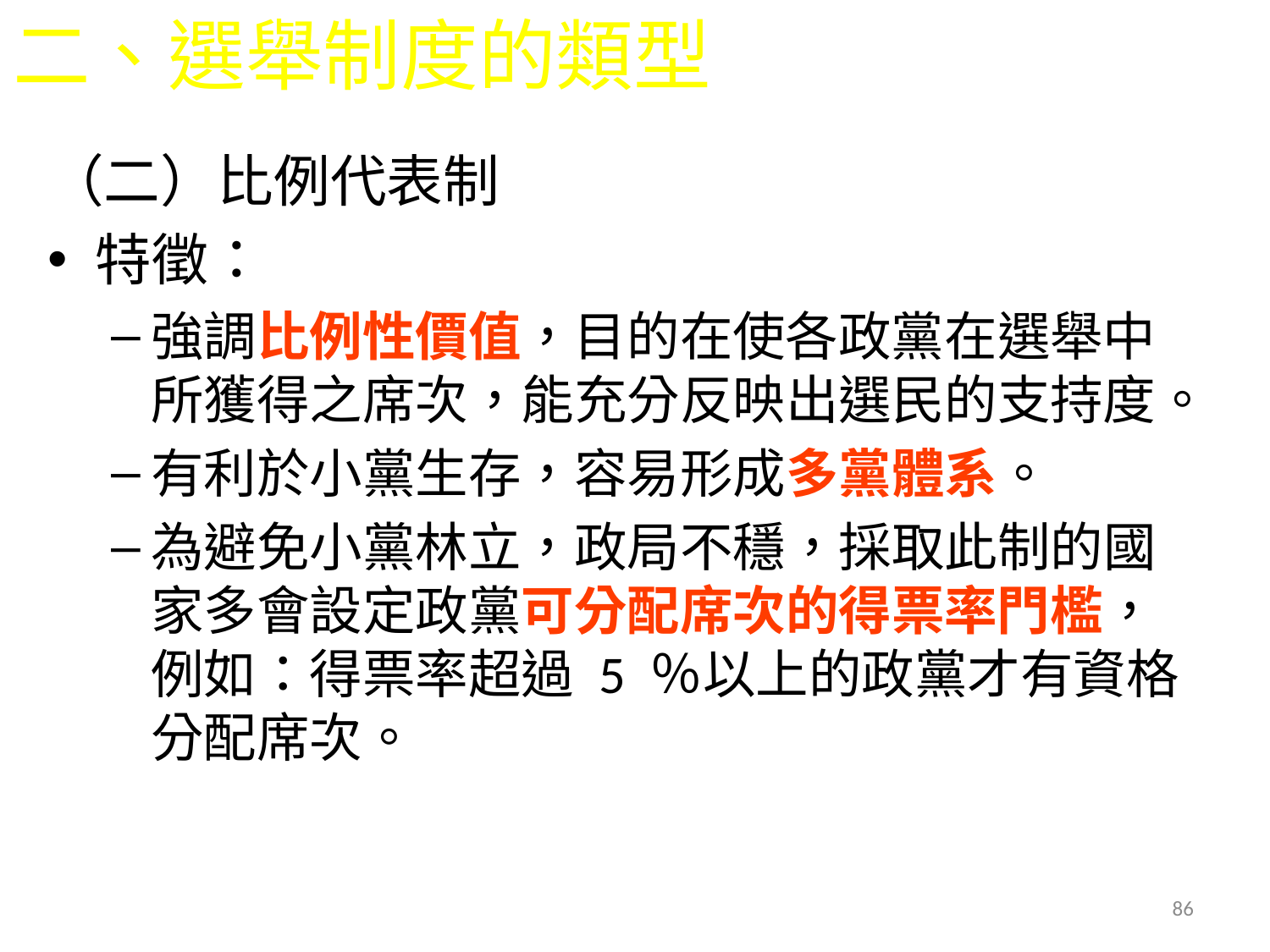

# 二、選舉制度的類型
（二）比例代表制
特徵：
強調比例性價值，目的在使各政黨在選舉中所獲得之席次，能充分反映出選民的支持度。
有利於小黨生存，容易形成多黨體系。
為避免小黨林立，政局不穩，採取此制的國家多會設定政黨可分配席次的得票率門檻，例如：得票率超過 5 ％以上的政黨才有資格分配席次。
86